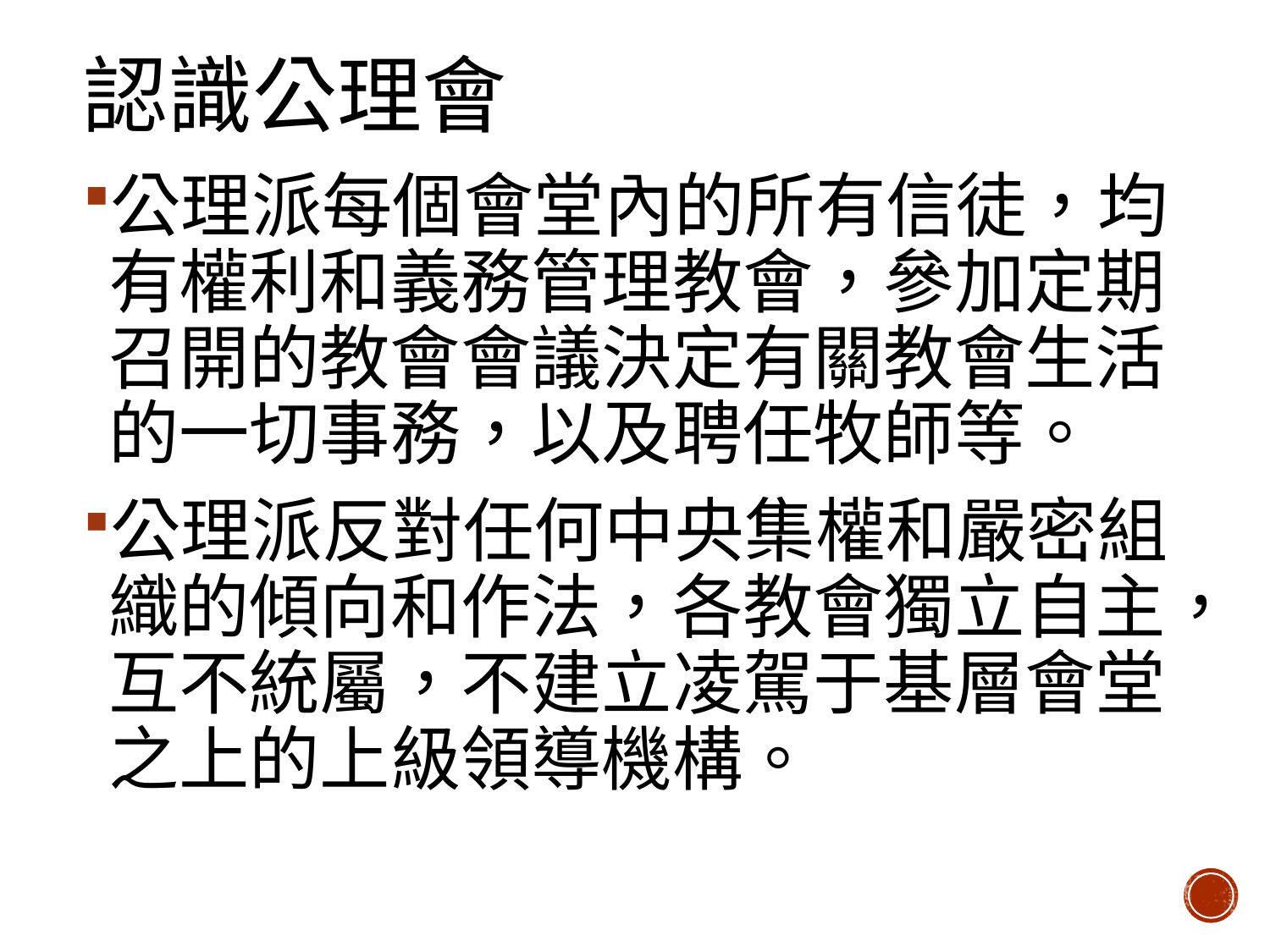

# 認識公理會
公理派每個會堂內的所有信徒，均有權利和義務管理教會，參加定期召開的教會會議決定有關教會生活的一切事務，以及聘任牧師等。
公理派反對任何中央集權和嚴密組織的傾向和作法，各教會獨立自主，互不統屬，不建立凌駕于基層會堂之上的上級領導機構。